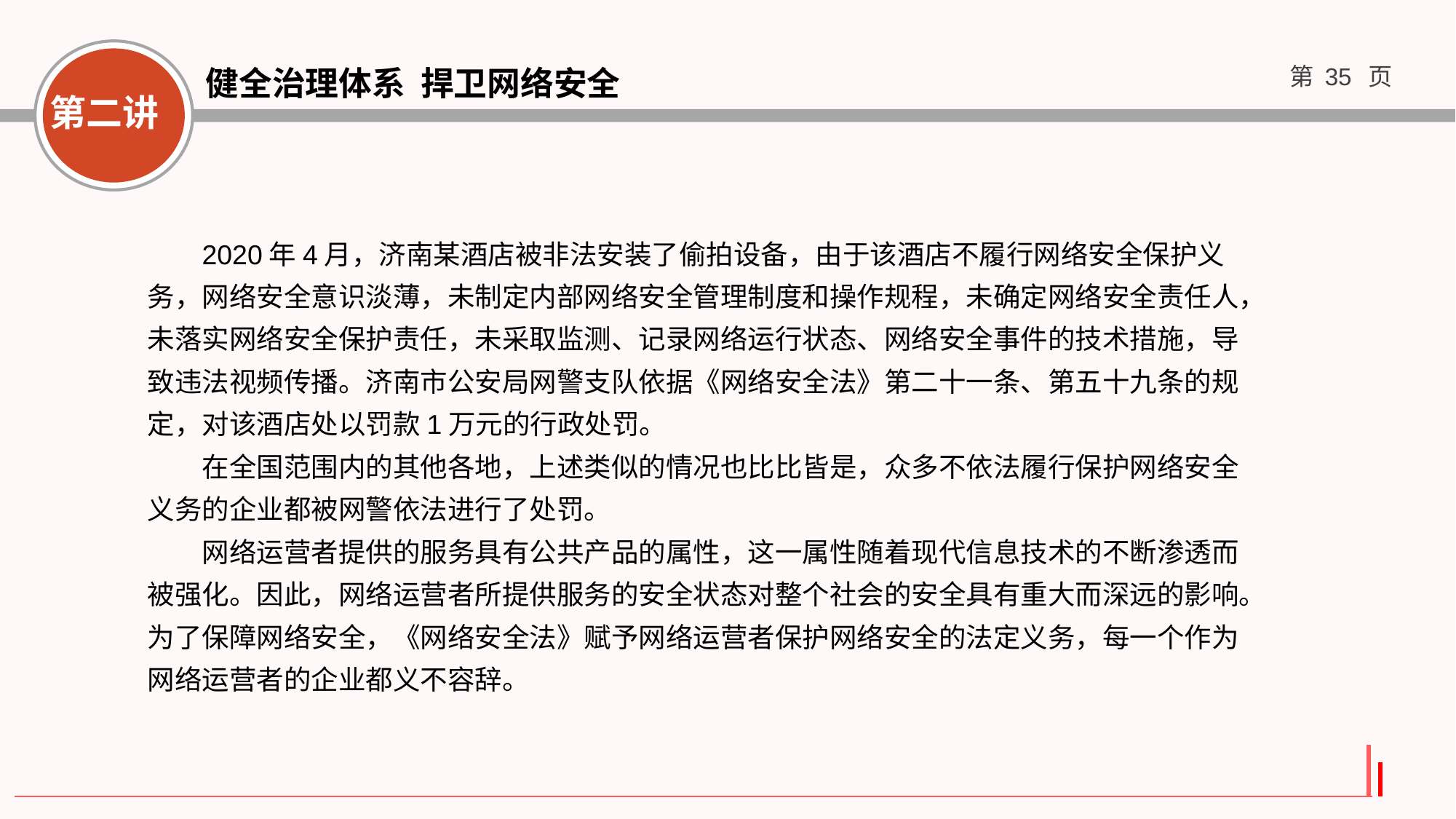

2020年4月，济南某酒店被非法安装了偷拍设备，由于该酒店不履行网络安全保护义务，网络安全意识淡薄，未制定内部网络安全管理制度和操作规程，未确定网络安全责任人，未落实网络安全保护责任，未采取监测、记录网络运行状态、网络安全事件的技术措施，导致违法视频传播。济南市公安局网警支队依据《网络安全法》第二十一条、第五十九条的规定，对该酒店处以罚款1万元的行政处罚。
在全国范围内的其他各地，上述类似的情况也比比皆是，众多不依法履行保护网络安全义务的企业都被网警依法进行了处罚。
网络运营者提供的服务具有公共产品的属性，这一属性随着现代信息技术的不断渗透而被强化。因此，网络运营者所提供服务的安全状态对整个社会的安全具有重大而深远的影响。为了保障网络安全，《网络安全法》赋予网络运营者保护网络安全的法定义务，每一个作为网络运营者的企业都义不容辞。